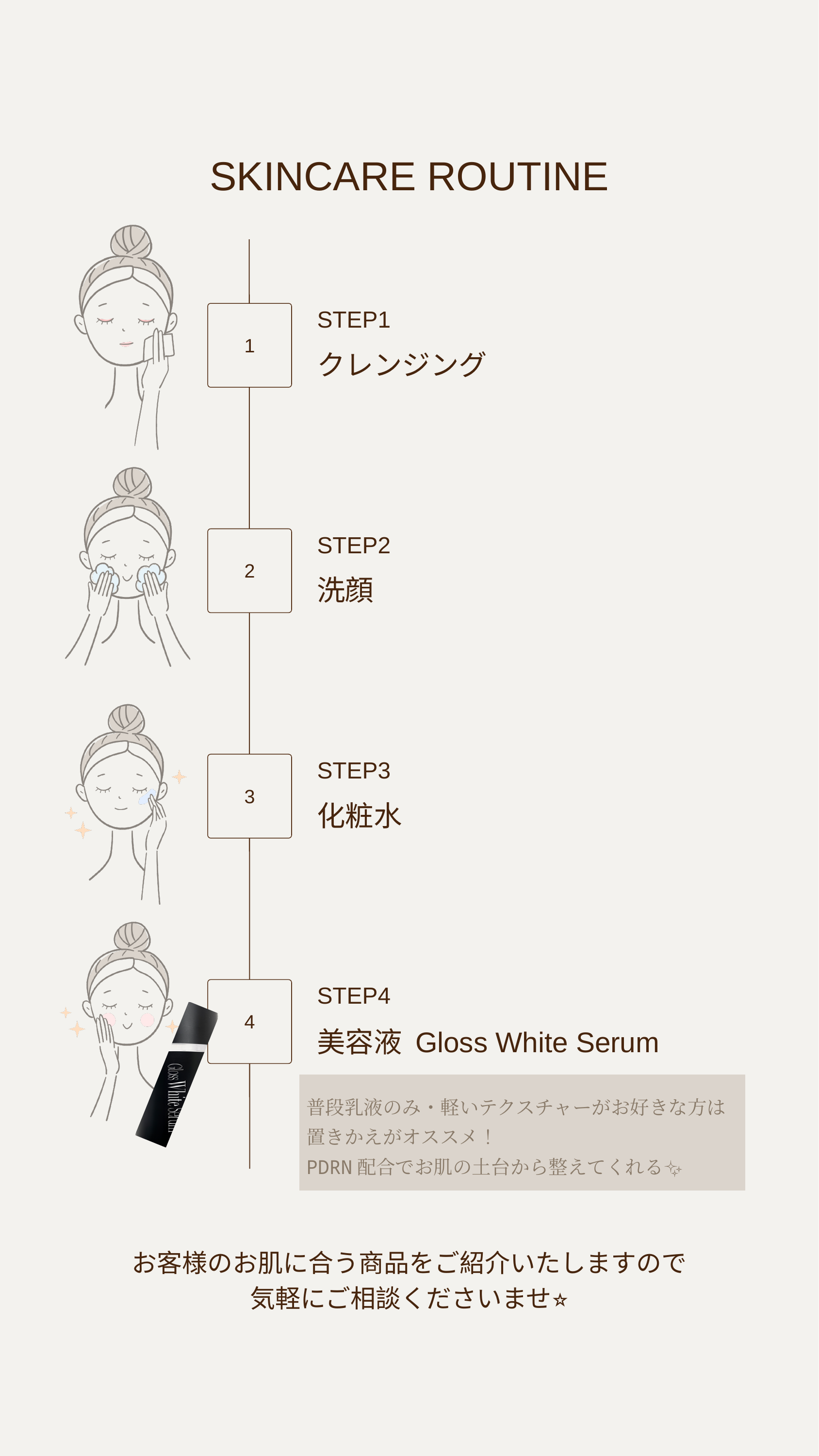

SKINCARE ROUTINE

STEP1

1
クレンジング
STEP2

2
洗顔
STEP3

3
化粧水
STEP4

4
美容液 Gloss White Serum

普段乳液のみ・軽いテクスチャーがお好きな方は
置きかえがオススメ！
PDRN配合でお肌の土台から整えてくれる✨
お客様のお肌に合う商品をご紹介いたしますので
気軽にご相談くださいませ⭐